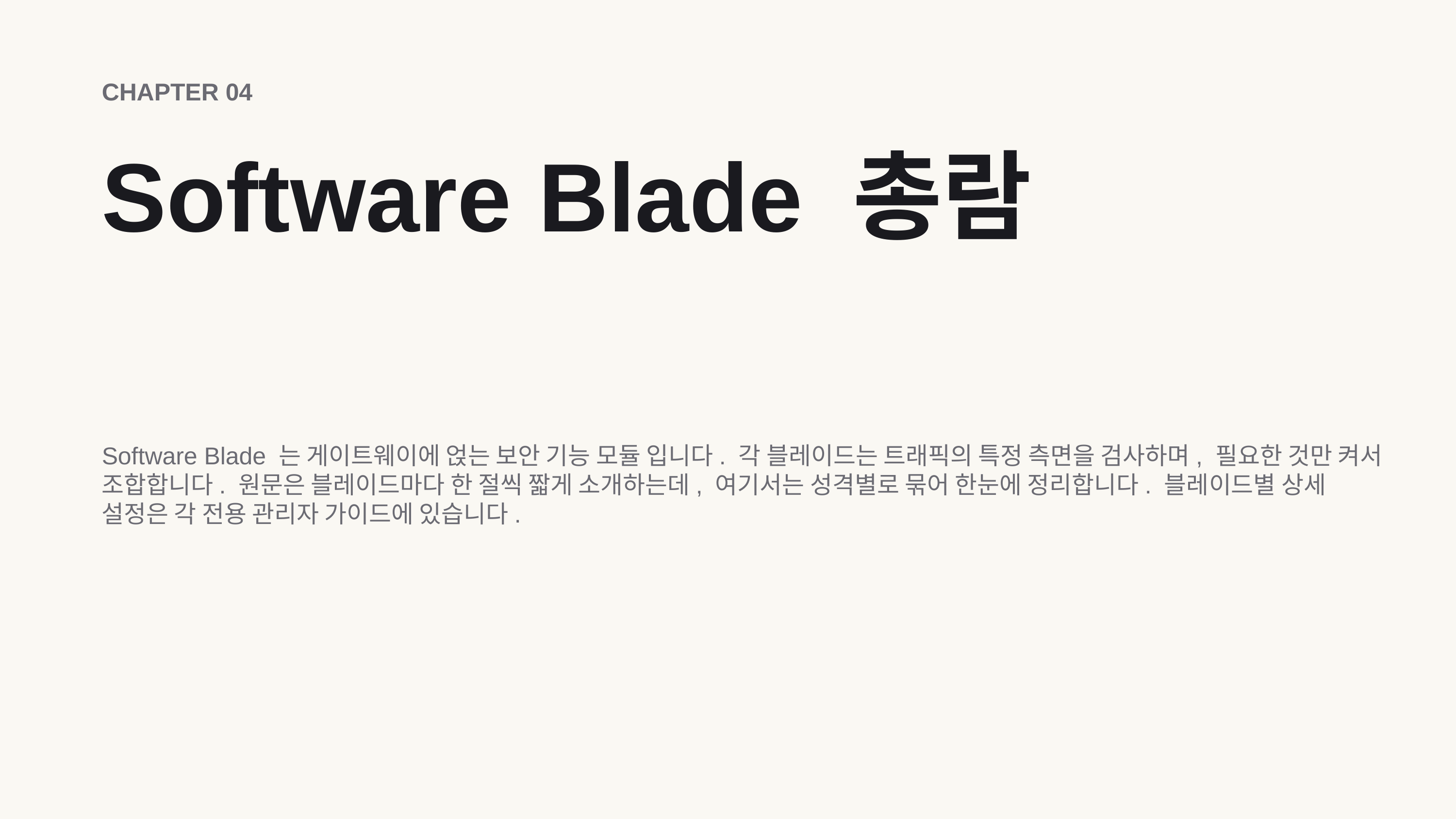

CHAPTER 04
Software Blade 총람
Software Blade 는 게이트웨이에 얹는 보안 기능 모듈 입니다. 각 블레이드는 트래픽의 특정 측면을 검사하며, 필요한 것만 켜서 조합합니다. 원문은 블레이드마다 한 절씩 짧게 소개하는데, 여기서는 성격별로 묶어 한눈에 정리합니다. 블레이드별 상세 설정은 각 전용 관리자 가이드에 있습니다.